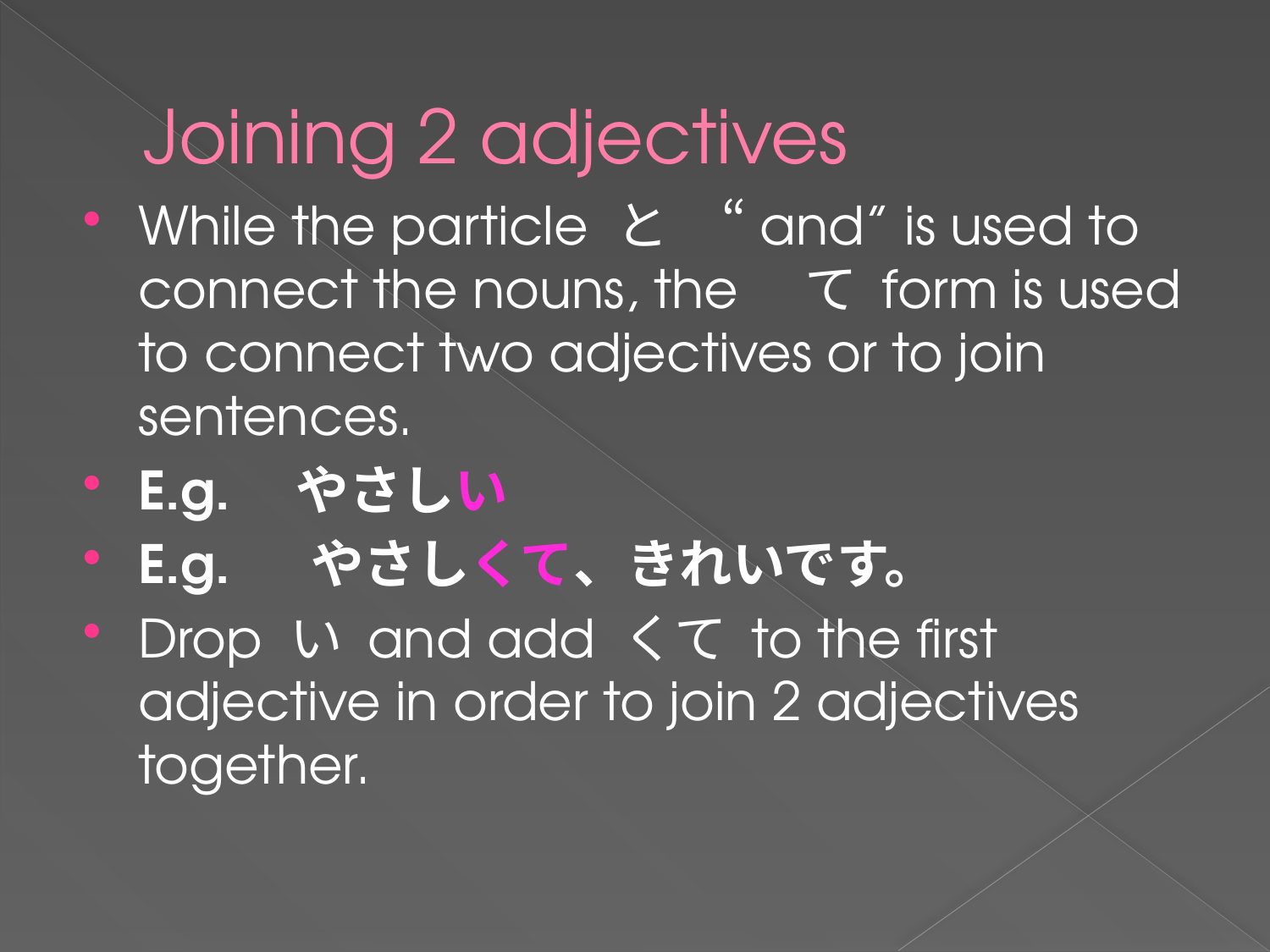

# Joining 2 adjectives
While the particle と　“and” is used to connect the nouns, the　て form is used to connect two adjectives or to join sentences.
E.g.　やさしい
E.g. 　やさしくて、きれいです。
Drop い and add くて to the first adjective in order to join 2 adjectives together.